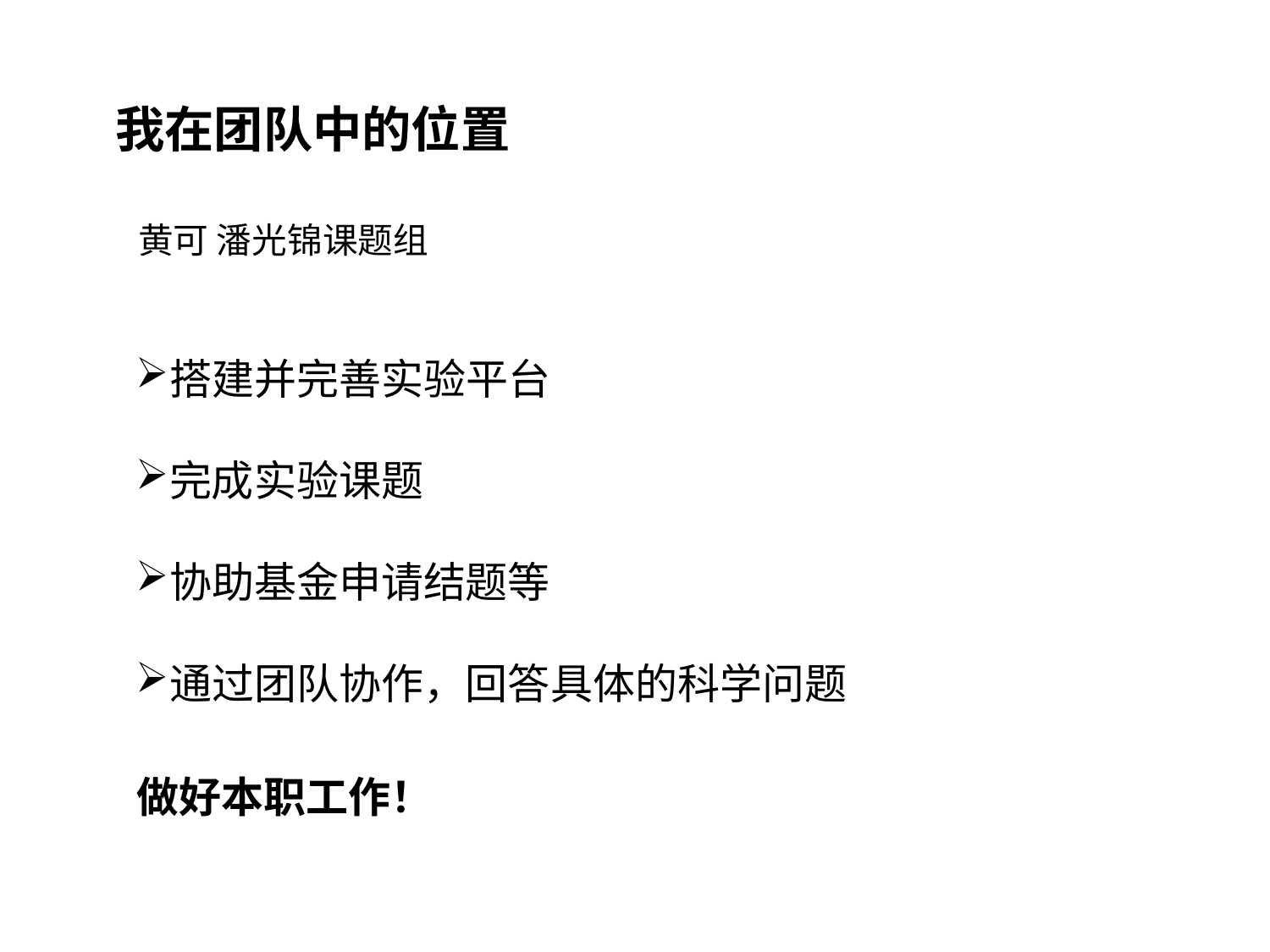

我在团队中的位置
黄可 潘光锦课题组
搭建并完善实验平台

完成实验课题

协助基金申请结题等

通过团队协作，回答具体的科学问题
做好本职工作！